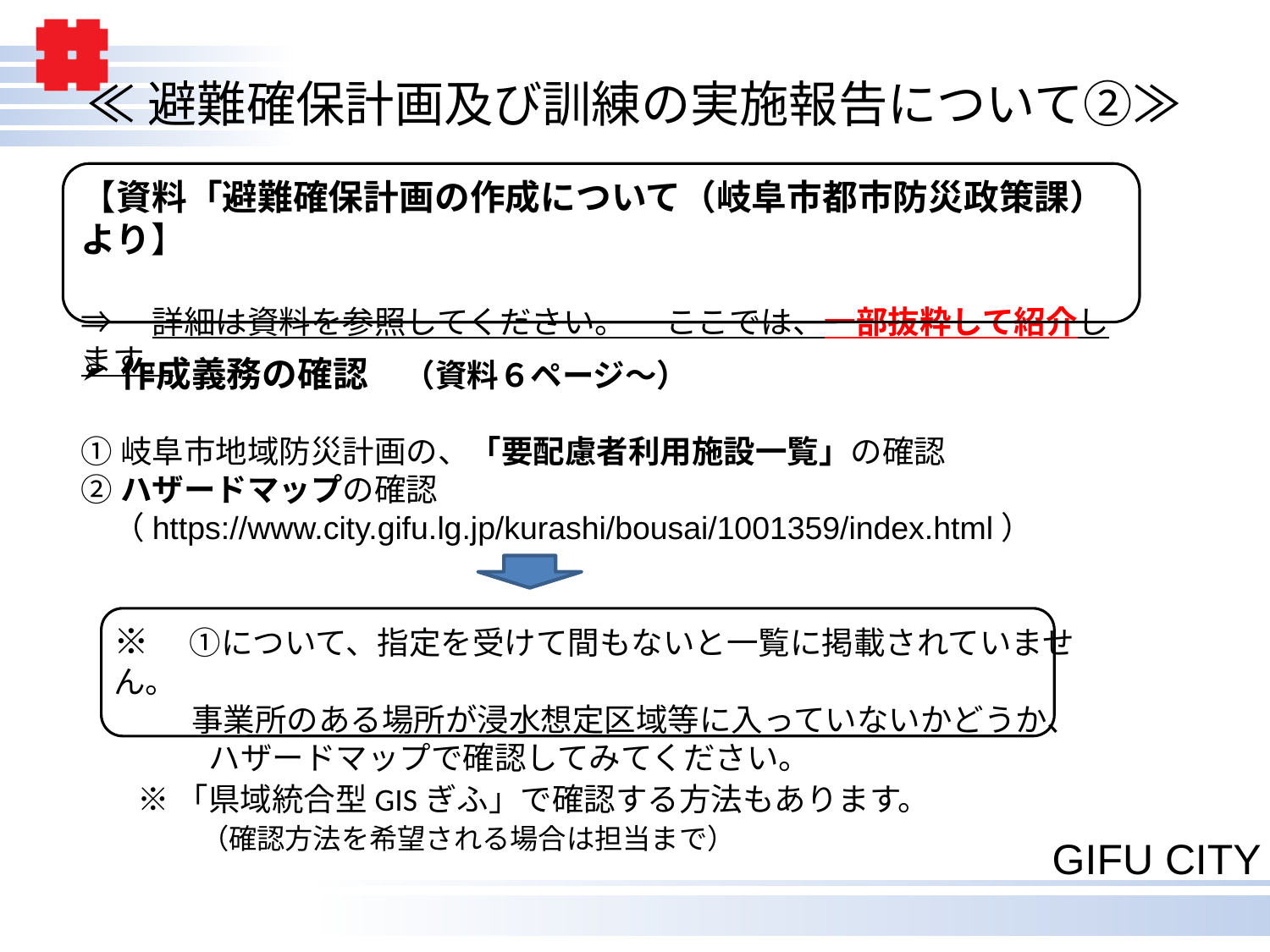

# ≪避難確保計画及び訓練の実施報告について②≫

【資料「避難確保計画の作成について（岐阜市都市防災政策課）より】

⇒　詳細は資料を参照してください。　 ここでは、一部抜粋して紹介します。
作成義務の確認　（資料６ページ～）

①岐阜市地域防災計画の、「要配慮者利用施設一覧」の確認
②ハザードマップの確認
　（https://www.city.gifu.lg.jp/kurashi/bousai/1001359/index.html）

※　①について、指定を受けて間もないと一覧に掲載されていません。
　　  事業所のある場所が浸水想定区域等に入っていないかどうか、
　　　ハザードマップで確認してみてください。
※「県域統合型GISぎふ」で確認する方法もあります。
　　（確認方法を希望される場合は担当まで）